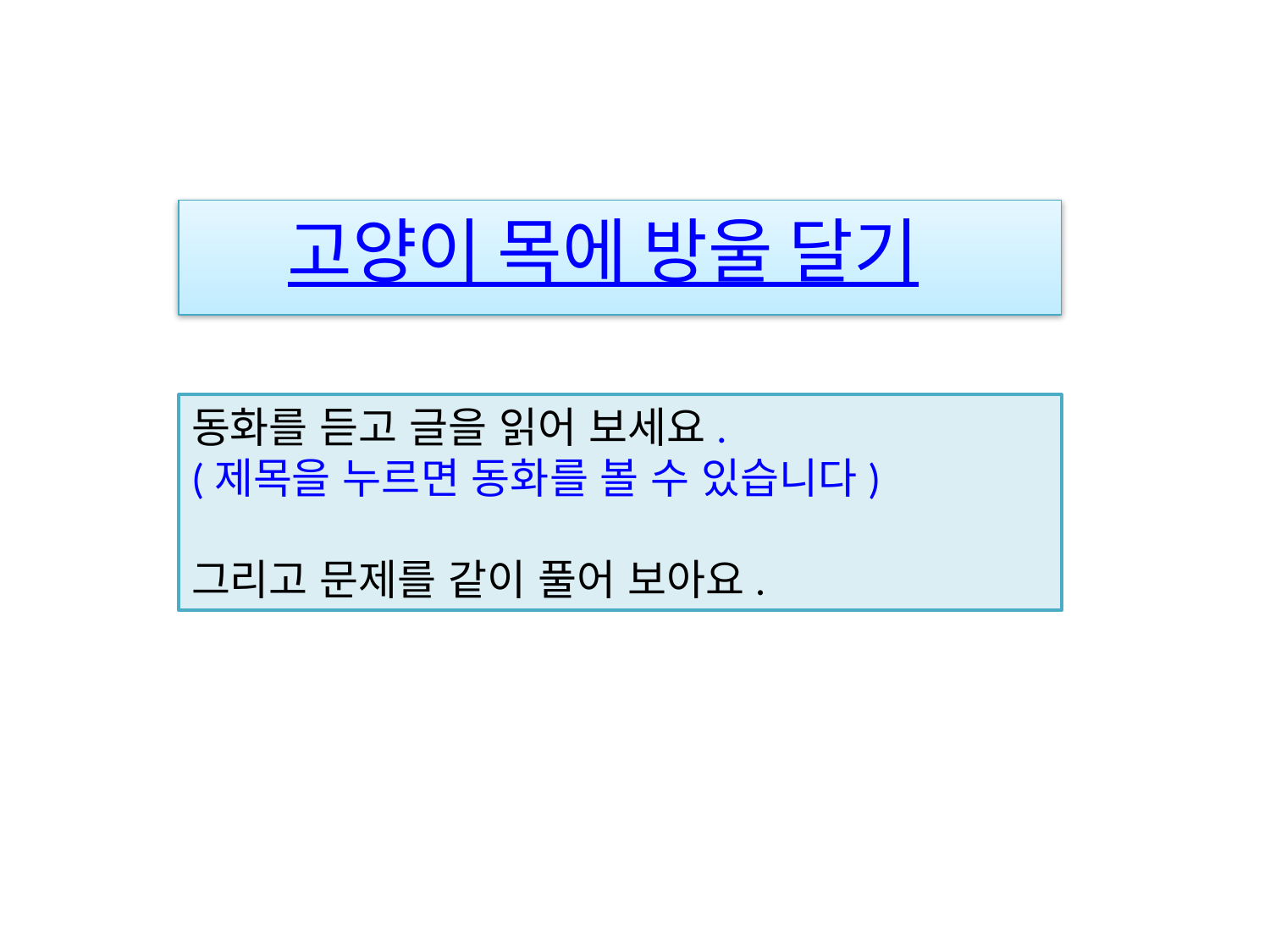

고양이 목에 방울 달기
동화를 듣고 글을 읽어 보세요.
(제목을 누르면 동화를 볼 수 있습니다)

그리고 문제를 같이 풀어 보아요.